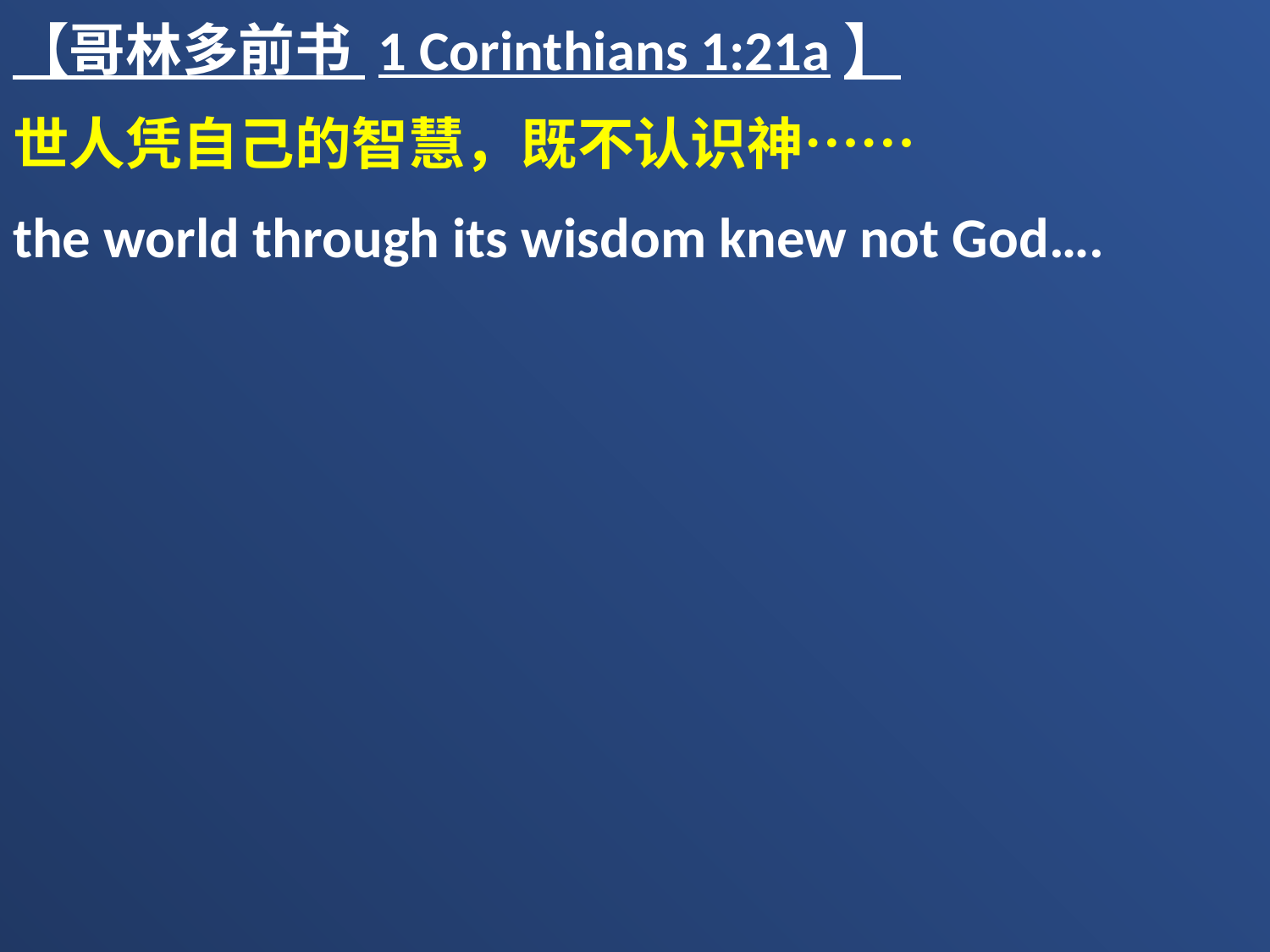

【哥林多前书 1 Corinthians 1:21a】
世人凭自己的智慧，既不认识神……
the world through its wisdom knew not God….